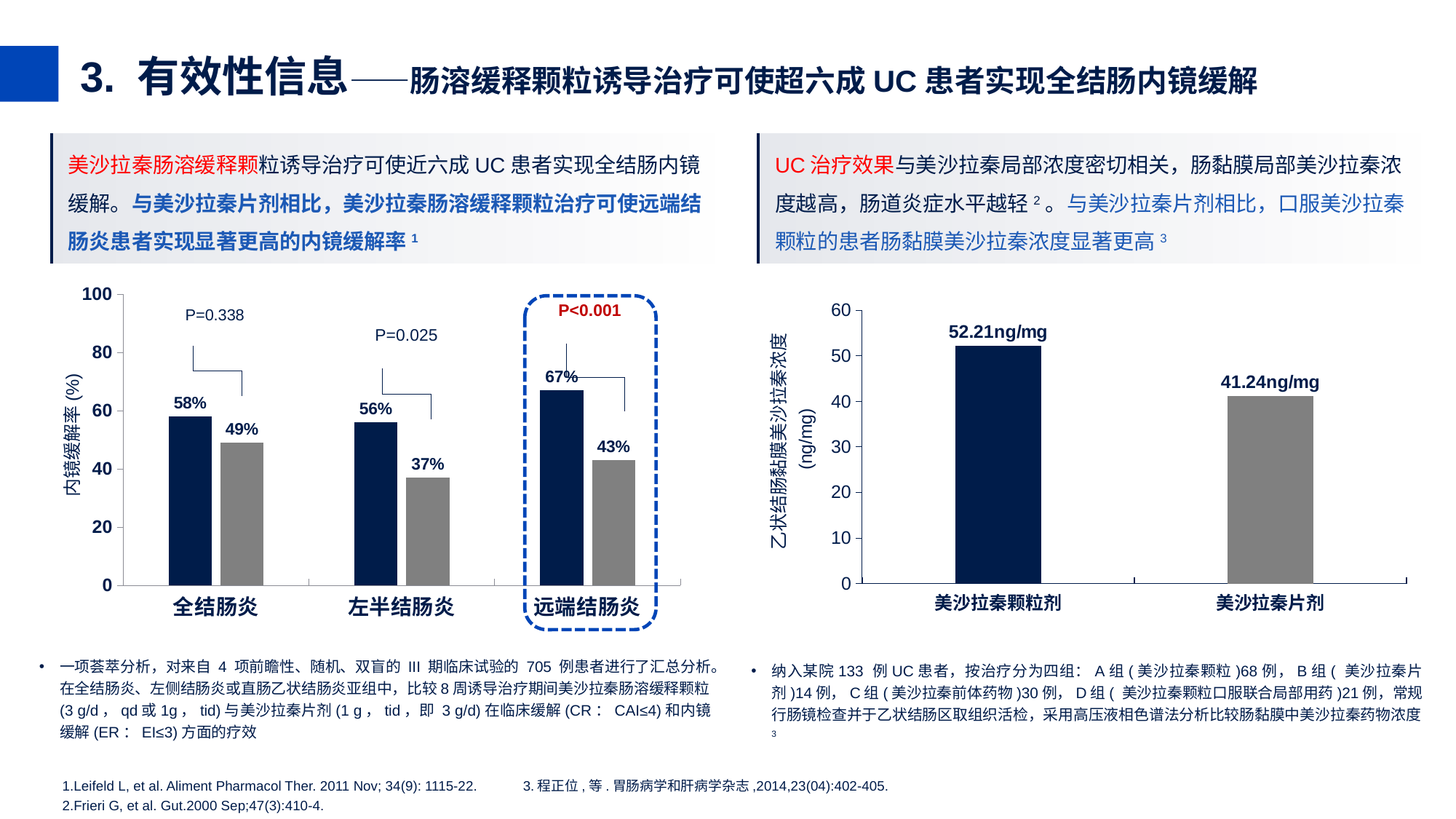

3. 有效性信息——肠溶缓释颗粒诱导治疗可使超六成UC患者实现全结肠内镜缓解

美沙拉秦肠溶缓释颗粒诱导治疗可使近六成UC患者实现全结肠内镜缓解。与美沙拉秦片剂相比，美沙拉秦肠溶缓释颗粒治疗可使远端结肠炎患者实现显著更高的内镜缓解率1

UC治疗效果与美沙拉秦局部浓度密切相关，肠黏膜局部美沙拉秦浓度越高，肠道炎症水平越轻2。与美沙拉秦片剂相比，口服美沙拉秦颗粒的患者肠黏膜美沙拉秦浓度显著更高3

### Chart

| Category | 美沙拉秦肠溶缓释颗粒剂 | 美沙拉秦片剂 |
|---|---|---|
| 全结肠炎 | 58.0 | 49.0 |
| 左半结肠炎 | 56.0 | 37.0 |
| 远端结肠炎 | 67.0 | 43.0 |
P<0.001

### Chart

| Category | 系列 1 |
|---|---|
| 美沙拉秦颗粒剂 | 52.21 |
| 美沙拉秦片剂 | 41.24 |
乙状结肠黏膜美沙拉秦浓度(ng/mg)
P=0.338

P=0.025
内镜缓解率(%)

一项荟萃分析，对来自 4 项前瞻性、随机、双盲的 III 期临床试验的 705 例患者进行了汇总分析。在全结肠炎、左侧结肠炎或直肠乙状结肠炎亚组中，比较8周诱导治疗期间美沙拉秦肠溶缓释颗粒(3 g/d，qd或1g，tid)与美沙拉秦片剂(1 g，tid，即 3 g/d)在临床缓解(CR：CAI≤4)和内镜缓解(ER：EI≤3)方面的疗效
纳入某院133 例UC患者，按治疗分为四组：A组(美沙拉秦颗粒)68例，B组( 美沙拉秦片剂)14例，C组(美沙拉秦前体药物)30例，D组( 美沙拉秦颗粒口服联合局部用药)21例，常规行肠镜检查并于乙状结肠区取组织活检，采用高压液相色谱法分析比较肠黏膜中美沙拉秦药物浓度3
1.Leifeld L, et al. Aliment Pharmacol Ther. 2011 Nov; 34(9): 1115-22.            3.程正位,等.胃肠病学和肝病学杂志,2014,23(04):402-405.
2.Frieri G, et al. Gut.2000 Sep;47(3):410-4.